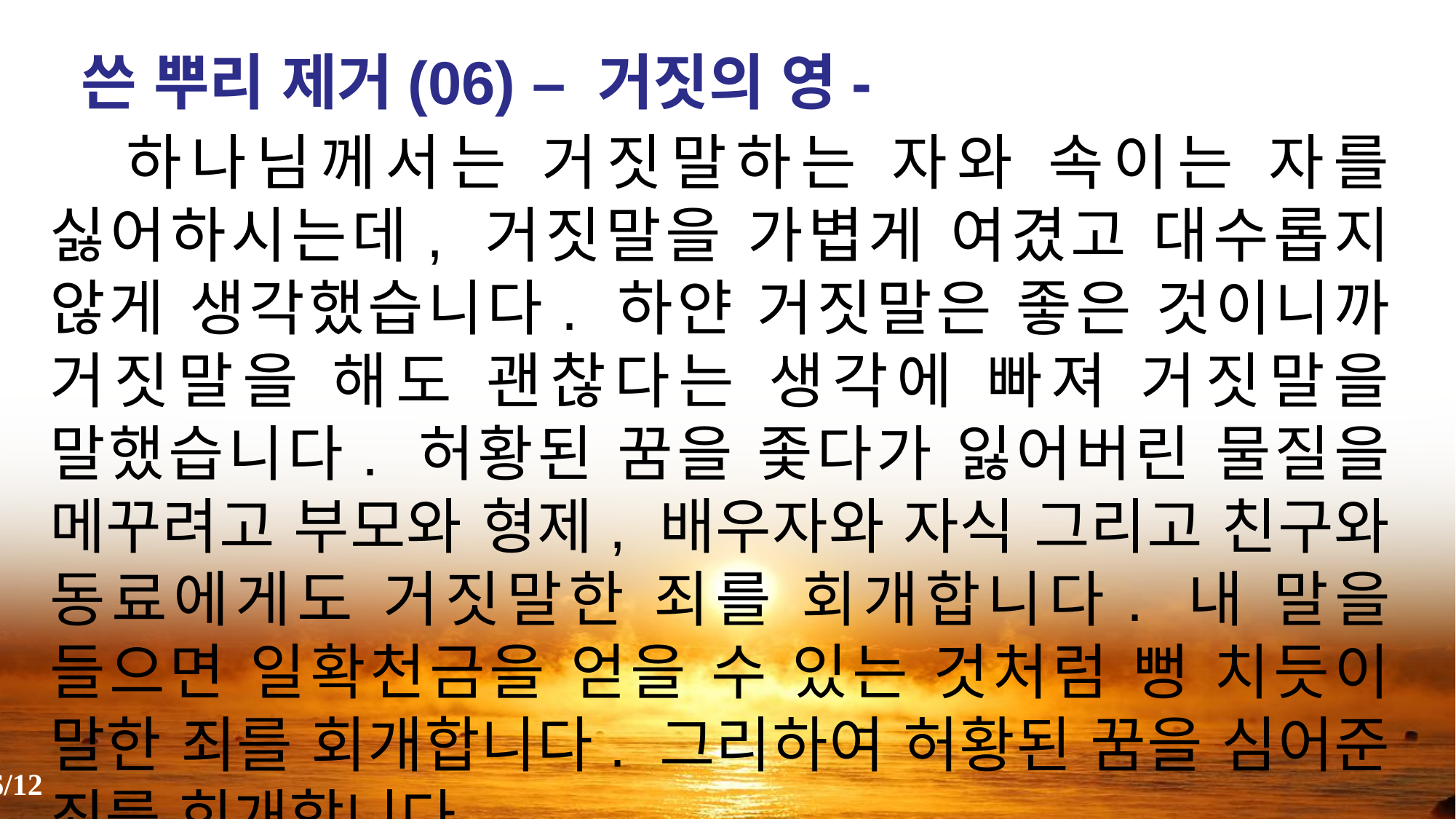

쓴 뿌리 제거(06) – 거짓의 영-
  하나님께서는 거짓말하는 자와 속이는 자를 싫어하시는데, 거짓말을 가볍게 여겼고 대수롭지 않게 생각했습니다. 하얀 거짓말은 좋은 것이니까 거짓말을 해도 괜찮다는 생각에 빠져 거짓말을 말했습니다. 허황된 꿈을 좇다가 잃어버린 물질을 메꾸려고 부모와 형제, 배우자와 자식 그리고 친구와 동료에게도 거짓말한 죄를 회개합니다. 내 말을 들으면 일확천금을 얻을 수 있는 것처럼 뻥 치듯이 말한 죄를 회개합니다. 그리하여 허황된 꿈을 심어준 죄를 회개합니다.